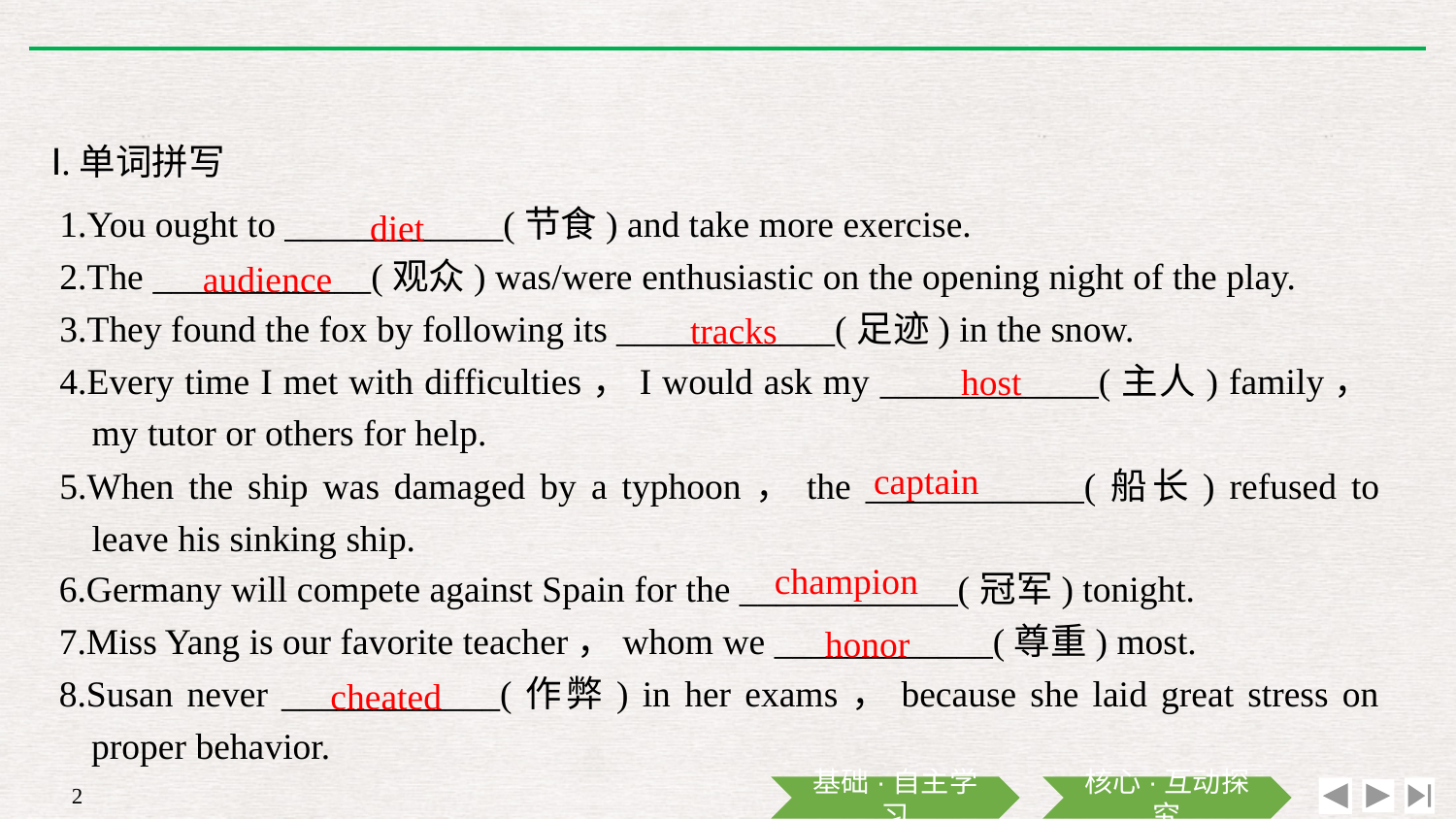

Ⅰ.单词拼写
diet
1.You ought to ____________(节食) and take more exercise.
2.The ____________(观众) was/were enthusiastic on the opening night of the play.
3.They found the fox by following its ____________(足迹) in the snow.
4.Every time I met with difficulties，I would ask my ____________(主人) family，my tutor or others for help.
5.When the ship was damaged by a typhoon，the ____________(船长) refused to leave his sinking ship.
audience
tracks
host
captain
champion
6.Germany will compete against Spain for the ____________(冠军) tonight.
7.Miss Yang is our favorite teacher，whom we ____________(尊重) most.
8.Susan never ____________(作弊) in her exams，because she laid great stress on proper behavior.
honor
cheated